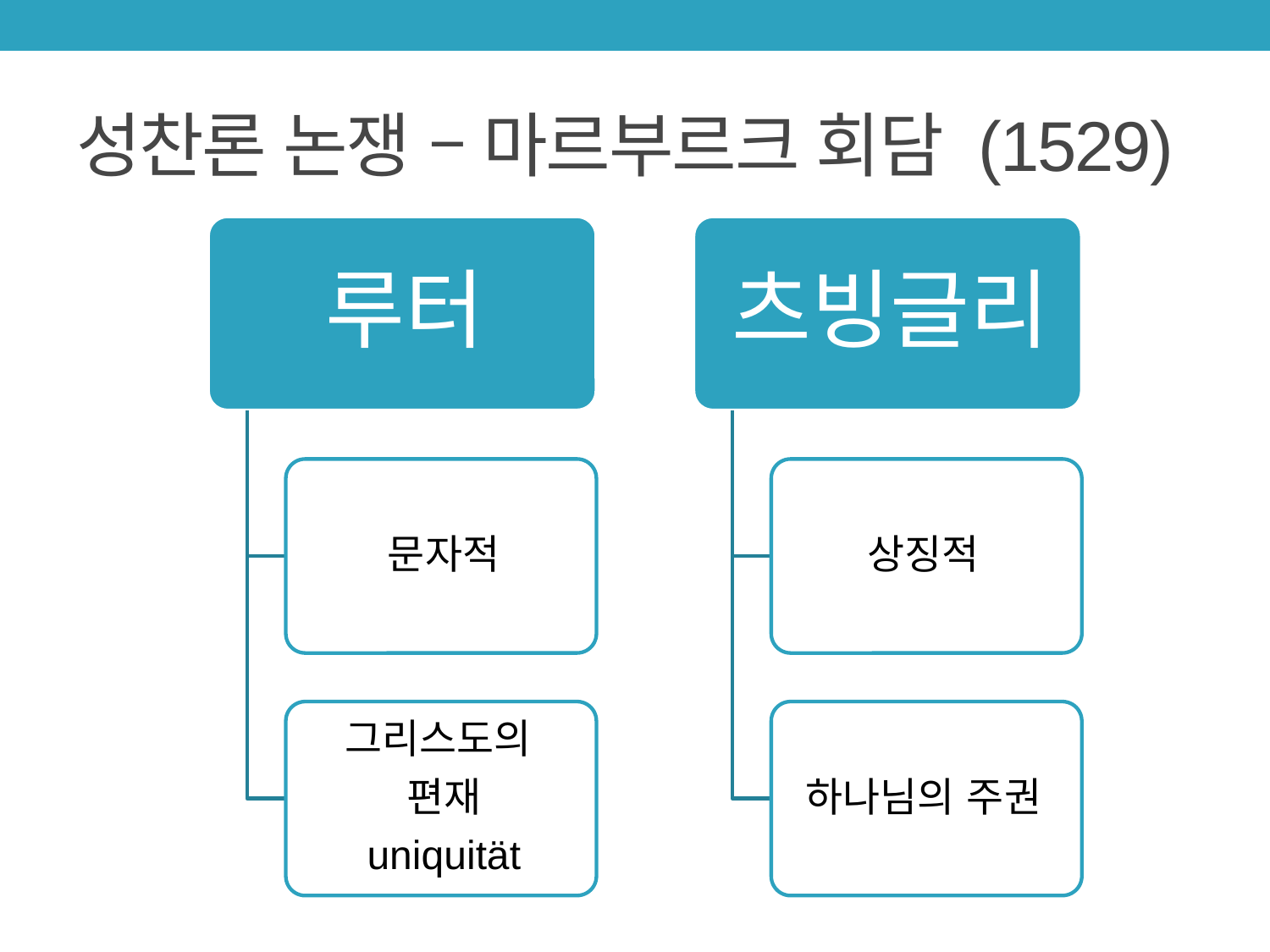

# 성찬론 논쟁 – 마르부르크 회담 (1529)
루터
문자적
그리스도의
편재
uniquität
츠빙글리
상징적
하나님의 주권